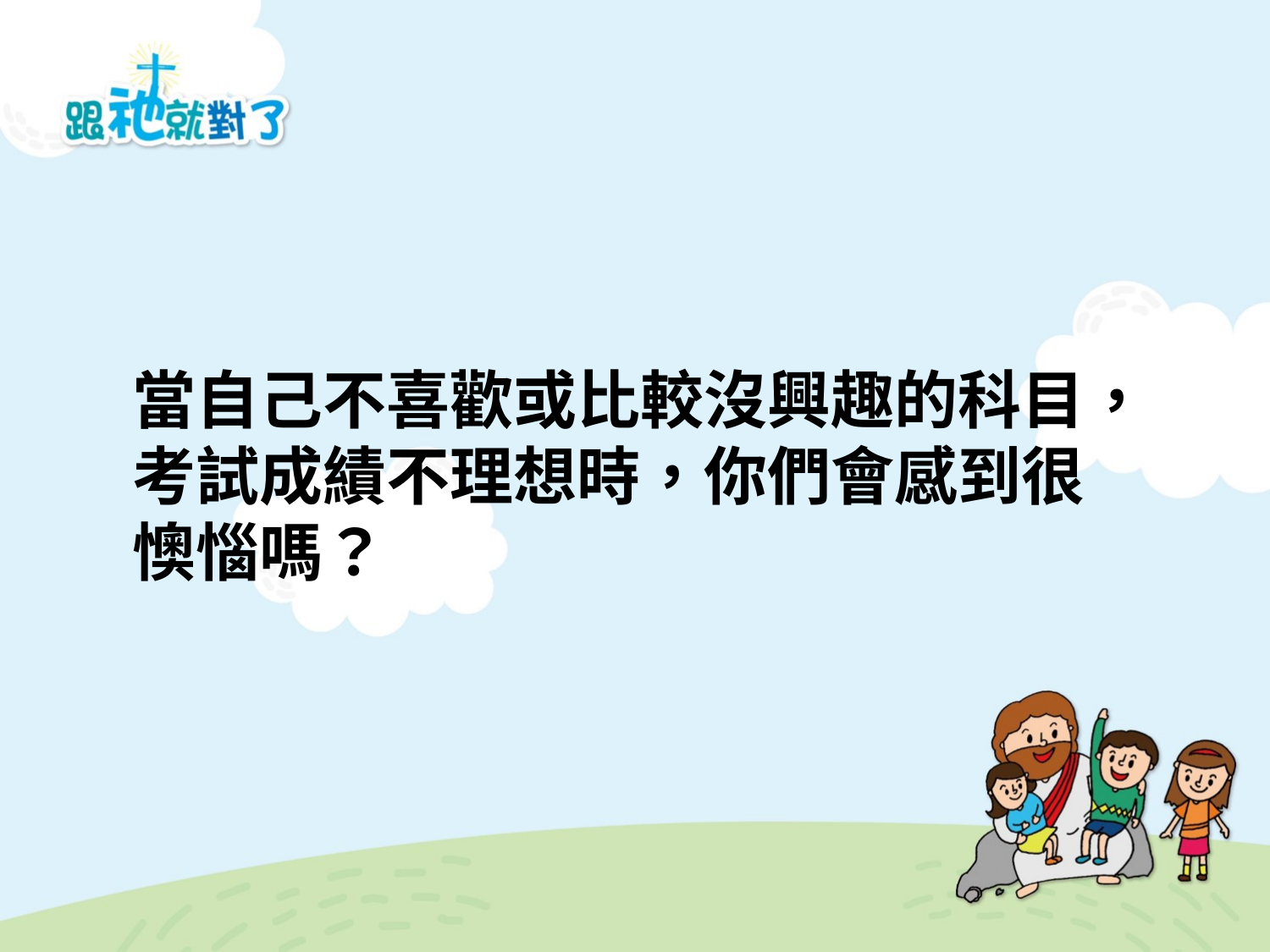

當自己不喜歡或比較沒興趣的科目，考試成績不理想時，你們會感到很懊惱嗎？